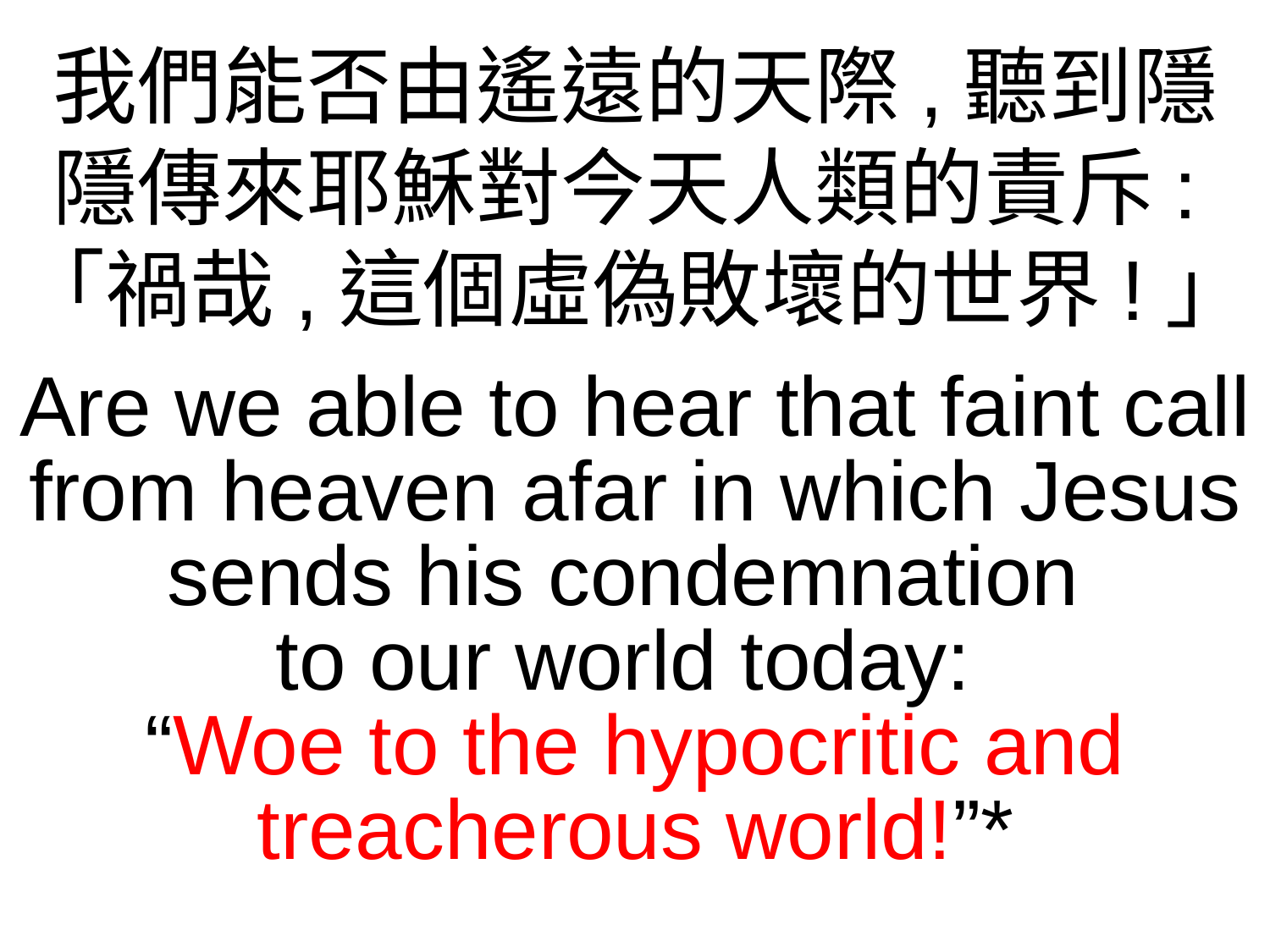

我們能否由遙遠的天際,聽到隱隱傳來耶穌對今天人類的責斥:「禍哉,這個虛偽敗壞的世界!」
Are we able to hear that faint call from heaven afar in which Jesus sends his condemnation
to our world today:
“Woe to the hypocritic and treacherous world!”*